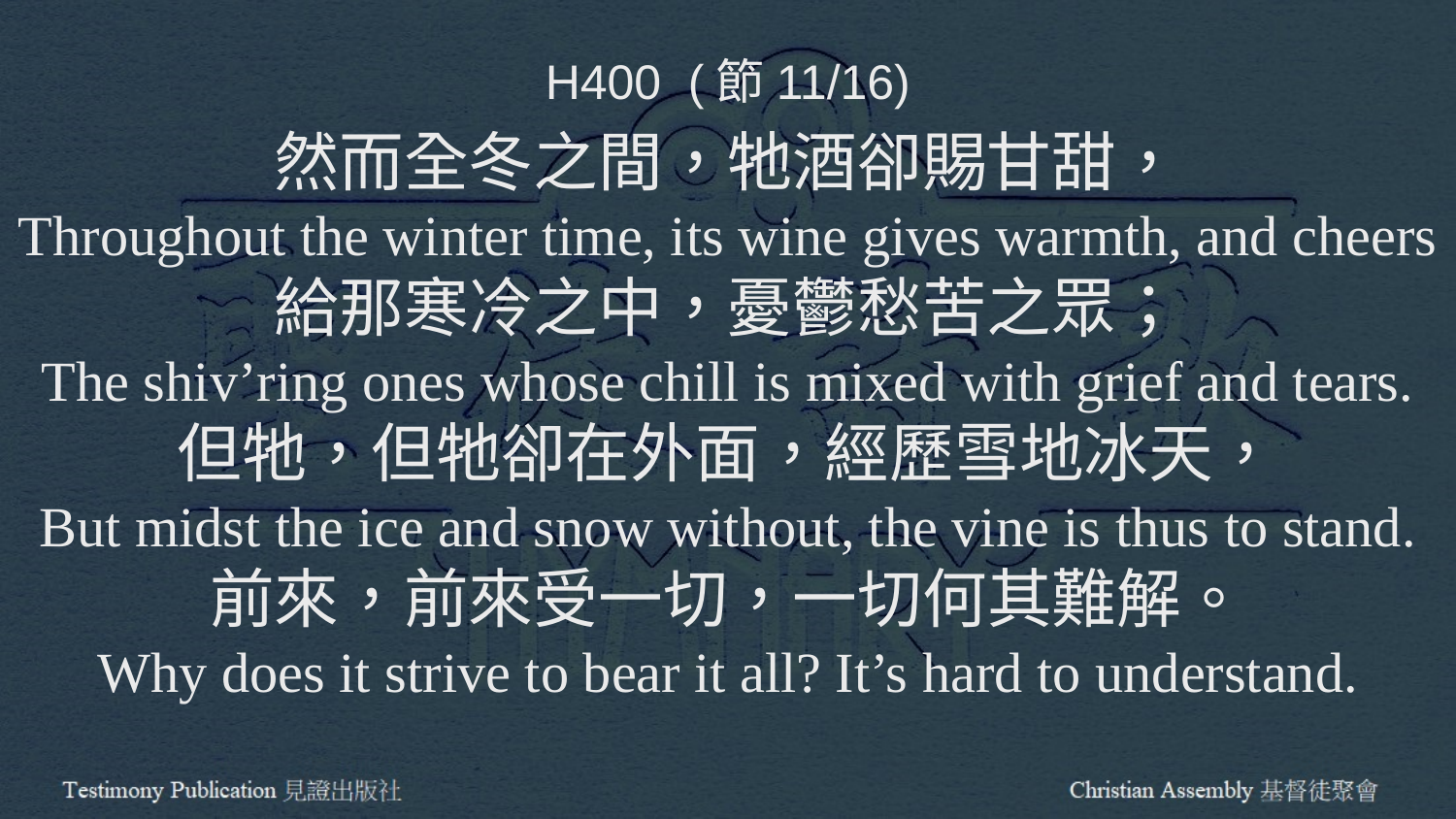

H400  (節11/16)
然而全冬之間，牠酒卻賜甘甜，
Throughout the winter time, its wine gives warmth, and cheers
給那寒冷之中，憂鬱愁苦之眾；
The shiv’ring ones whose chill is mixed with grief and tears.
但牠，但牠卻在外面，經歷雪地冰天，
But midst the ice and snow without, the vine is thus to stand.
前來，前來受一切，一切何其難解。
Why does it strive to bear it all? It’s hard to understand.